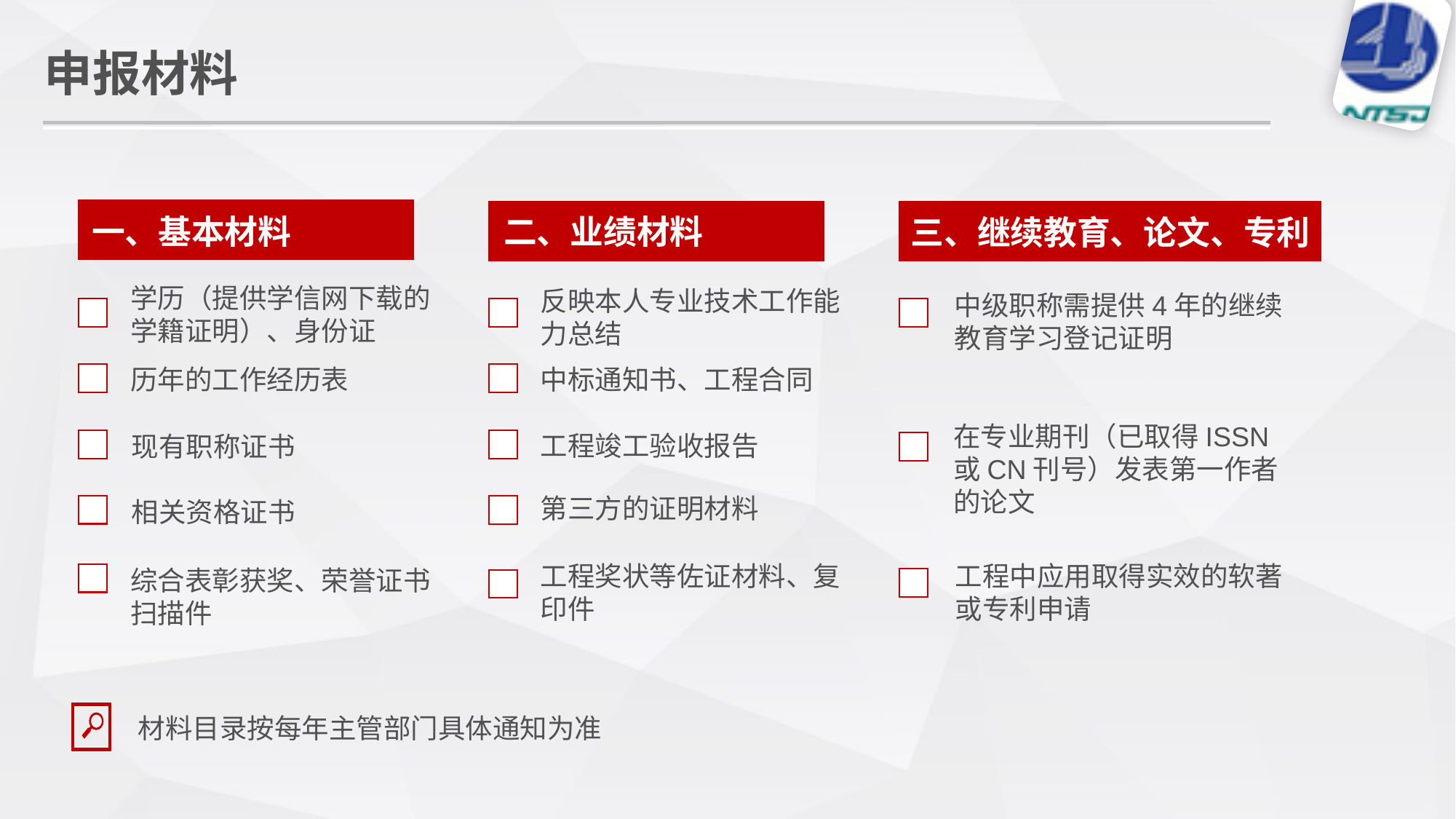

申报材料

一、基本材料
二、业绩材料
三、继续教育、论文、专利
学历（提供学信网下载的学籍证明）、身份证
反映本人专业技术工作能力总结
中级职称需提供4年的继续教育学习登记证明

中标通知书、工程合同
历年的工作经历表

在专业期刊（已取得ISSN或CN刊号）发表第一作者的论文
工程竣工验收报告
现有职称证书

第三方的证明材料
相关资格证书

工程奖状等佐证材料、复印件
工程中应用取得实效的软著或专利申请
综合表彰获奖、荣誉证书扫描件

材料目录按每年主管部门具体通知为准